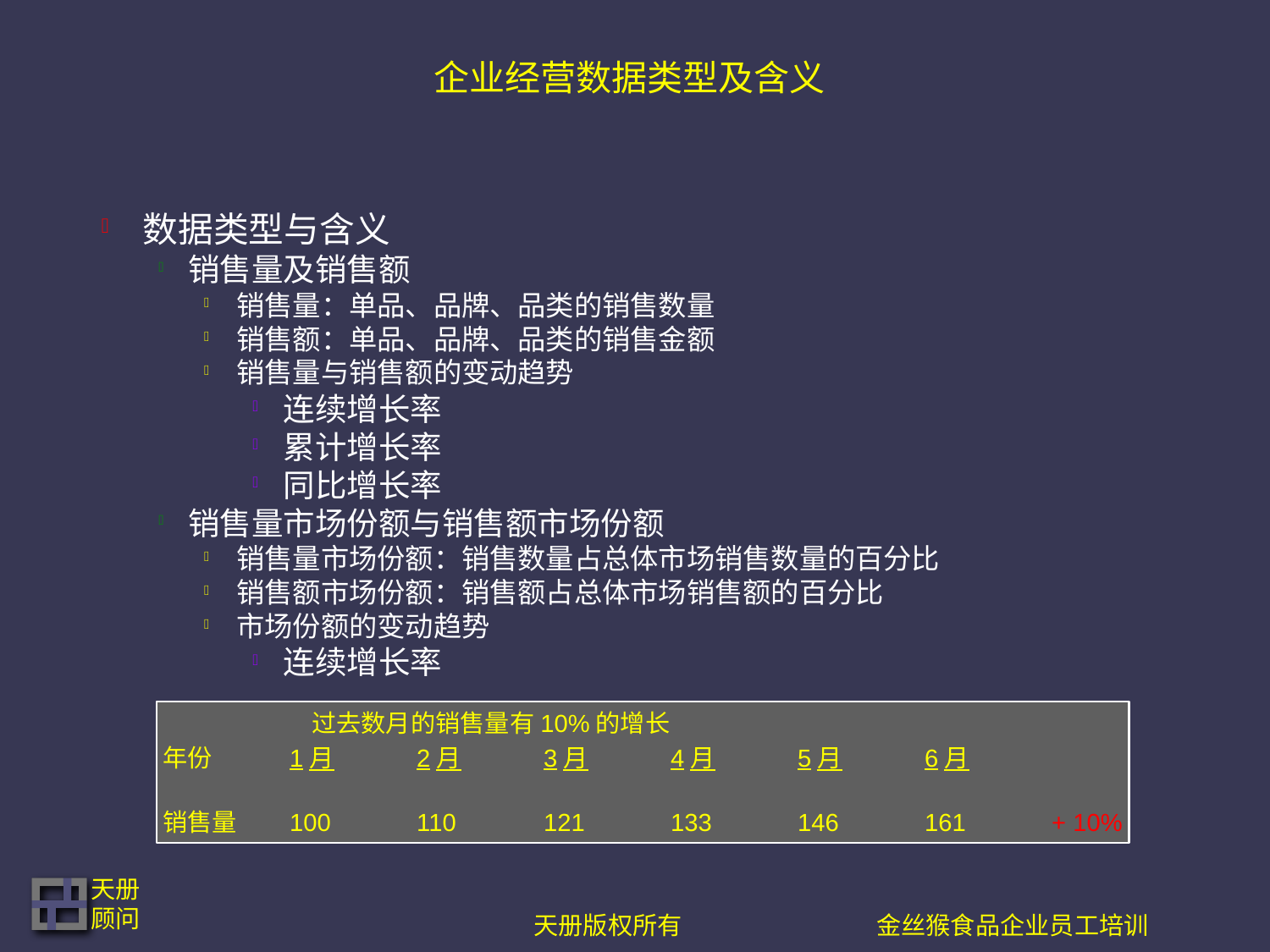

# 企业经营数据类型及含义
数据类型与含义
销售量及销售额
销售量：单品、品牌、品类的销售数量
销售额：单品、品牌、品类的销售金额
销售量与销售额的变动趋势
连续增长率
累计增长率
同比增长率
销售量市场份额与销售额市场份额
销售量市场份额：销售数量占总体市场销售数量的百分比
销售额市场份额：销售额占总体市场销售额的百分比
市场份额的变动趋势
连续增长率
                          过去数月的销售量有10%的增长
年份	1月	2月	3月	4月	5月	6月
销售量	100	110	121	133	146	161	+ 10%
2